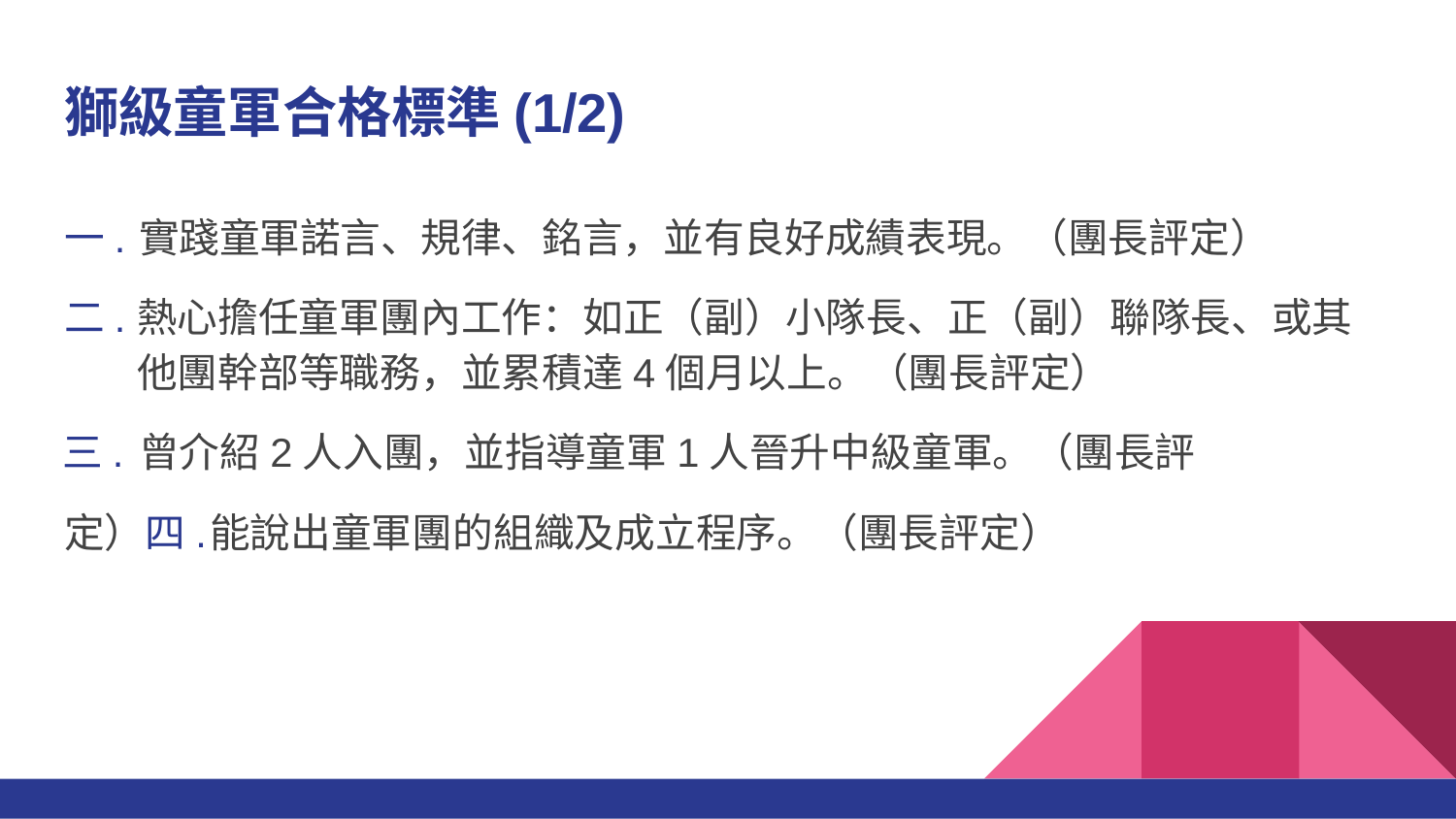

# 獅級童軍合格標準(1/2)
一.	實踐童軍諾言、規律、銘言，並有良好成績表現。（團長評定）
二.	熱心擔任童軍團內工作：如正（副）小隊長、正（副）聯隊長、或其他團幹部等職務，並累積達4個月以上。（團長評定）
三.	曾介紹2人入團，並指導童軍1人晉升中級童軍。（團長評定）四.	能說出童軍團的組織及成立程序。（團長評定）